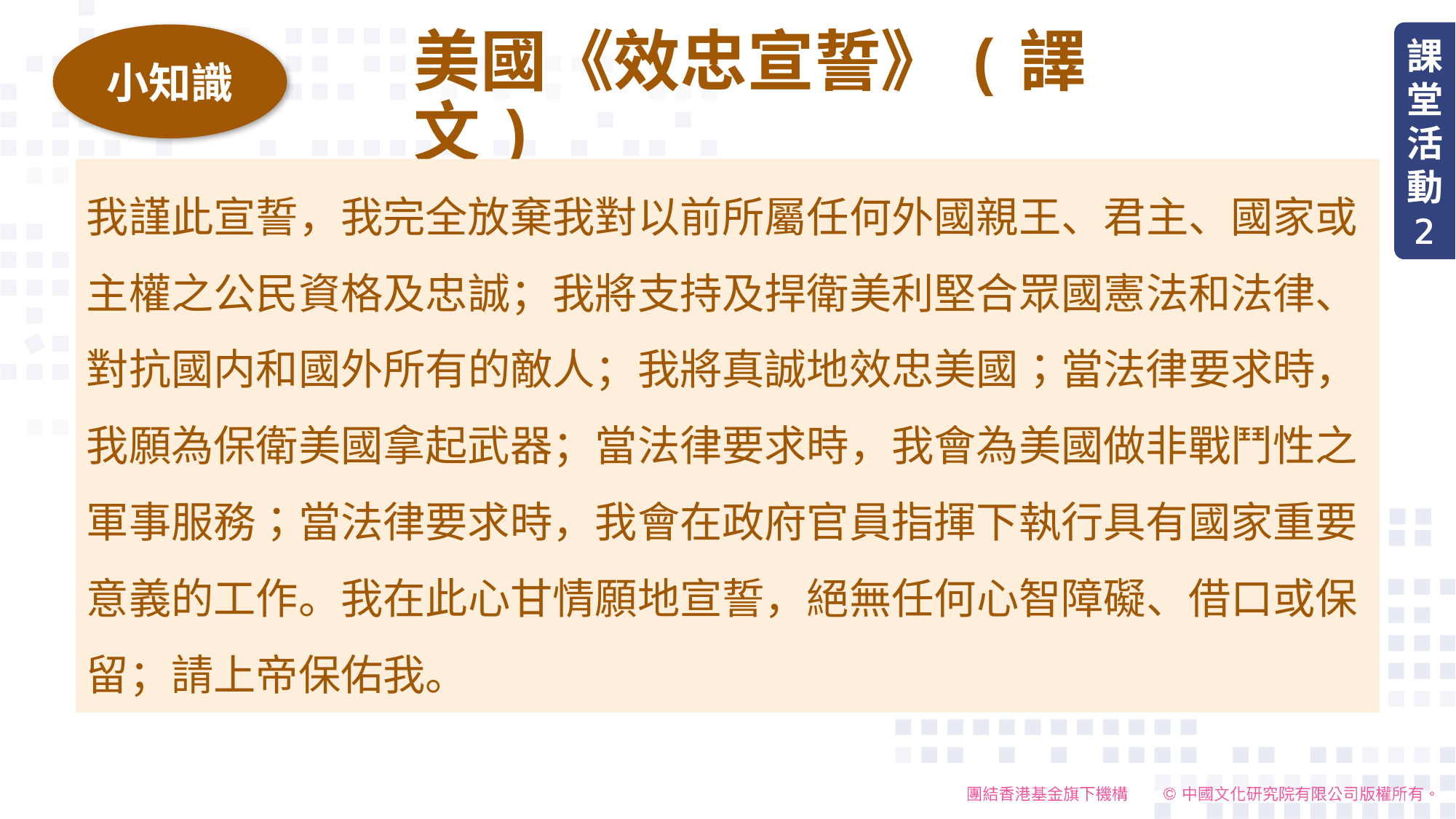

小知識
課堂活動
2
# 美國《效忠宣誓》(譯文)

我謹此宣誓，我完全放棄我對以前所屬任何外國親王、君主、國家或主權之公民資格及忠誠；我將支持及捍衛美利堅合眾國憲法和法律、對抗國内和國外所有的敵人；我將真誠地效忠美國；當法律要求時，我願為保衛美國拿起武器；當法律要求時，我會為美國做非戰鬥性之軍事服務；當法律要求時，我會在政府官員指揮下執行具有國家重要意義的工作。我在此心甘情願地宣誓，絕無任何心智障礙、借口或保留；請上帝保佑我。